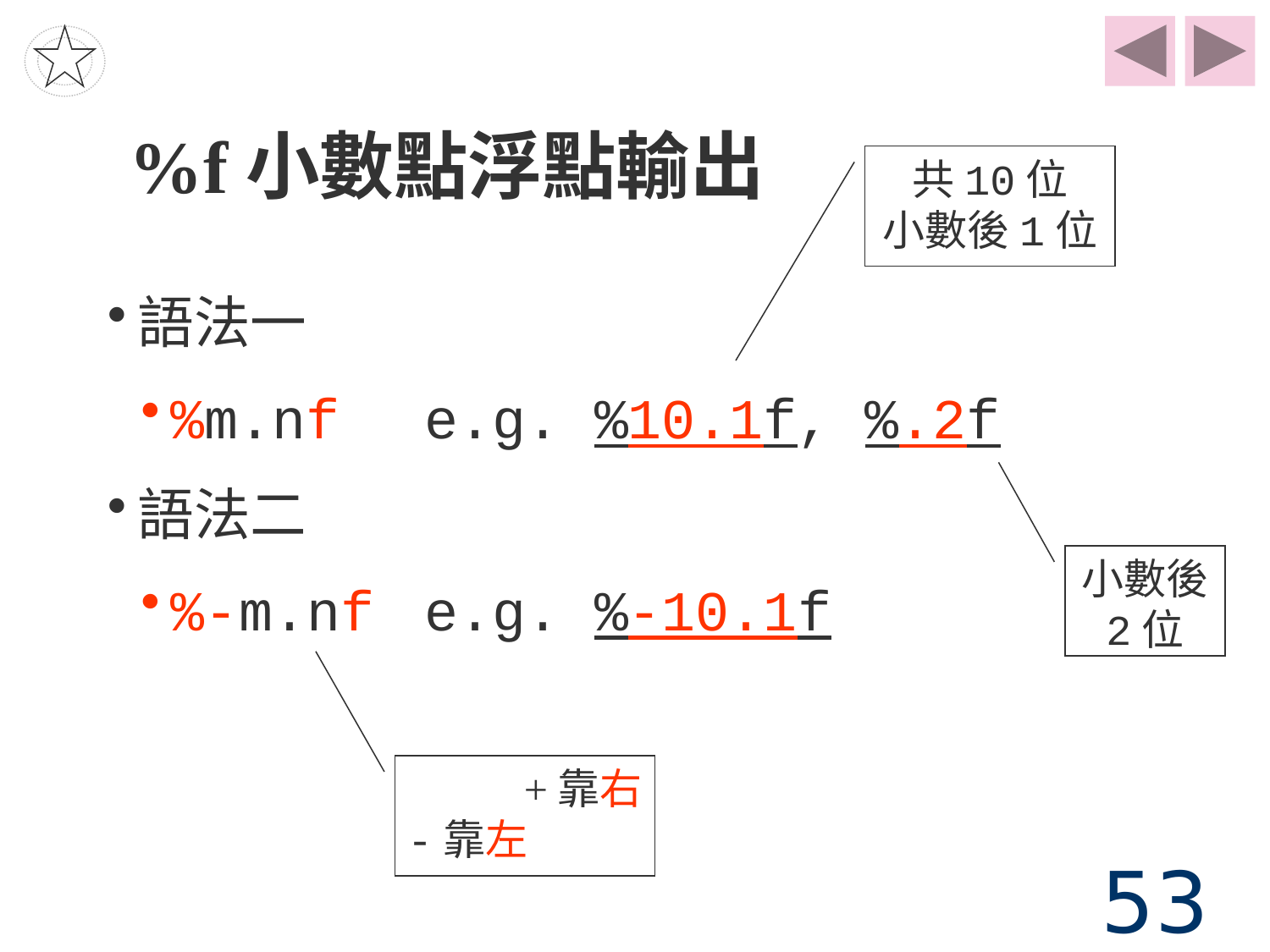

# %f小數點浮點輸出
共10位
小數後1位
語法一
%m.nf	e.g. %10.1f, %.2f
語法二
%-m.nf	e.g. %-10.1f
小數後
2位
+靠右
-靠左
53